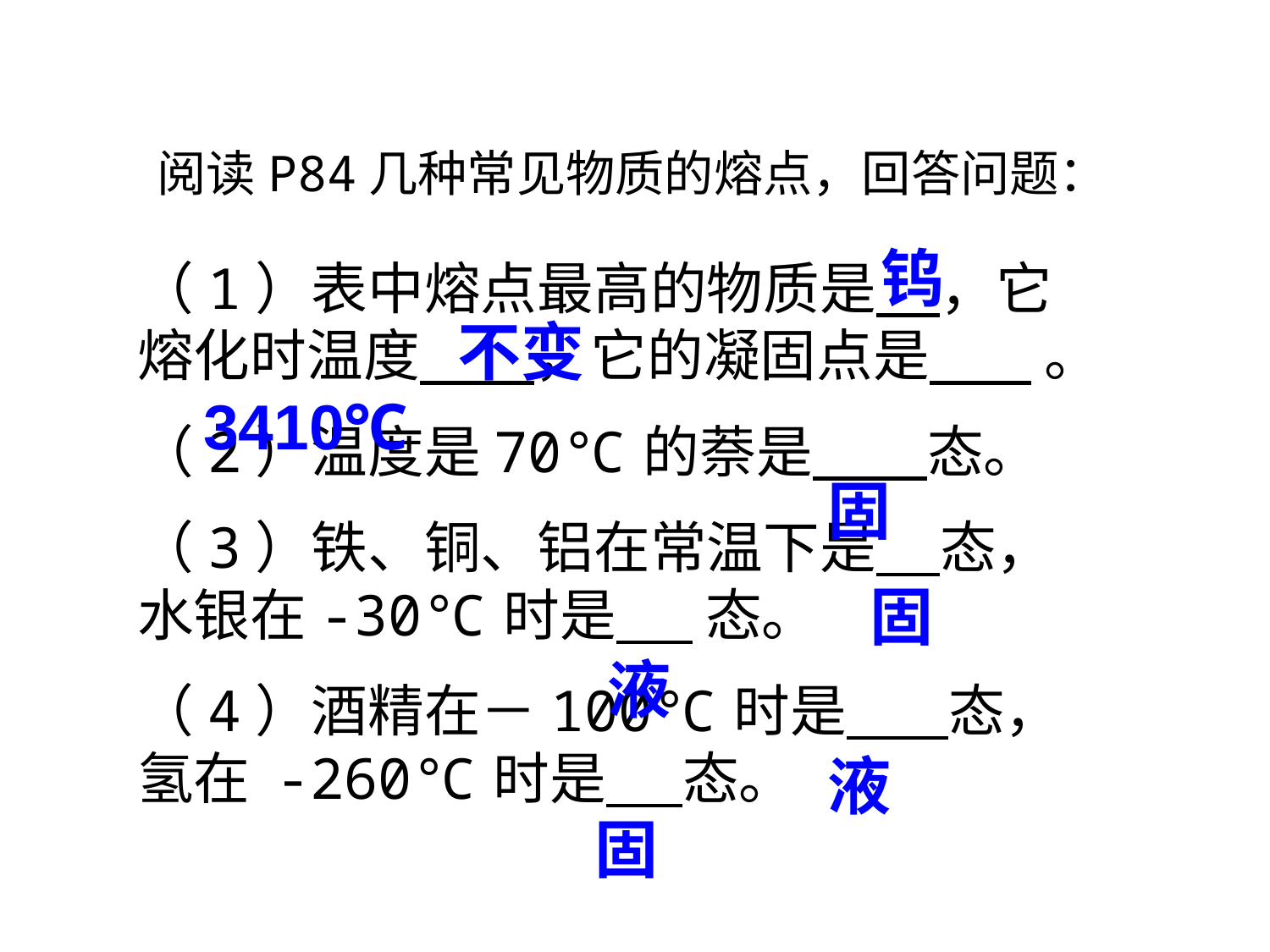

阅读P84几种常见物质的熔点，回答问题：
钨
（1）表中熔点最高的物质是     ，它熔化时温度         ，它的凝固点是         。
（2）温度是70℃的萘是         态。
（3）铁、铜、铝在常温下是     态，水银在-30℃时是       态。
（4）酒精在－100℃时是        态，氢在 -260℃时是      态。
不变
3410℃
固
固
液
液
固